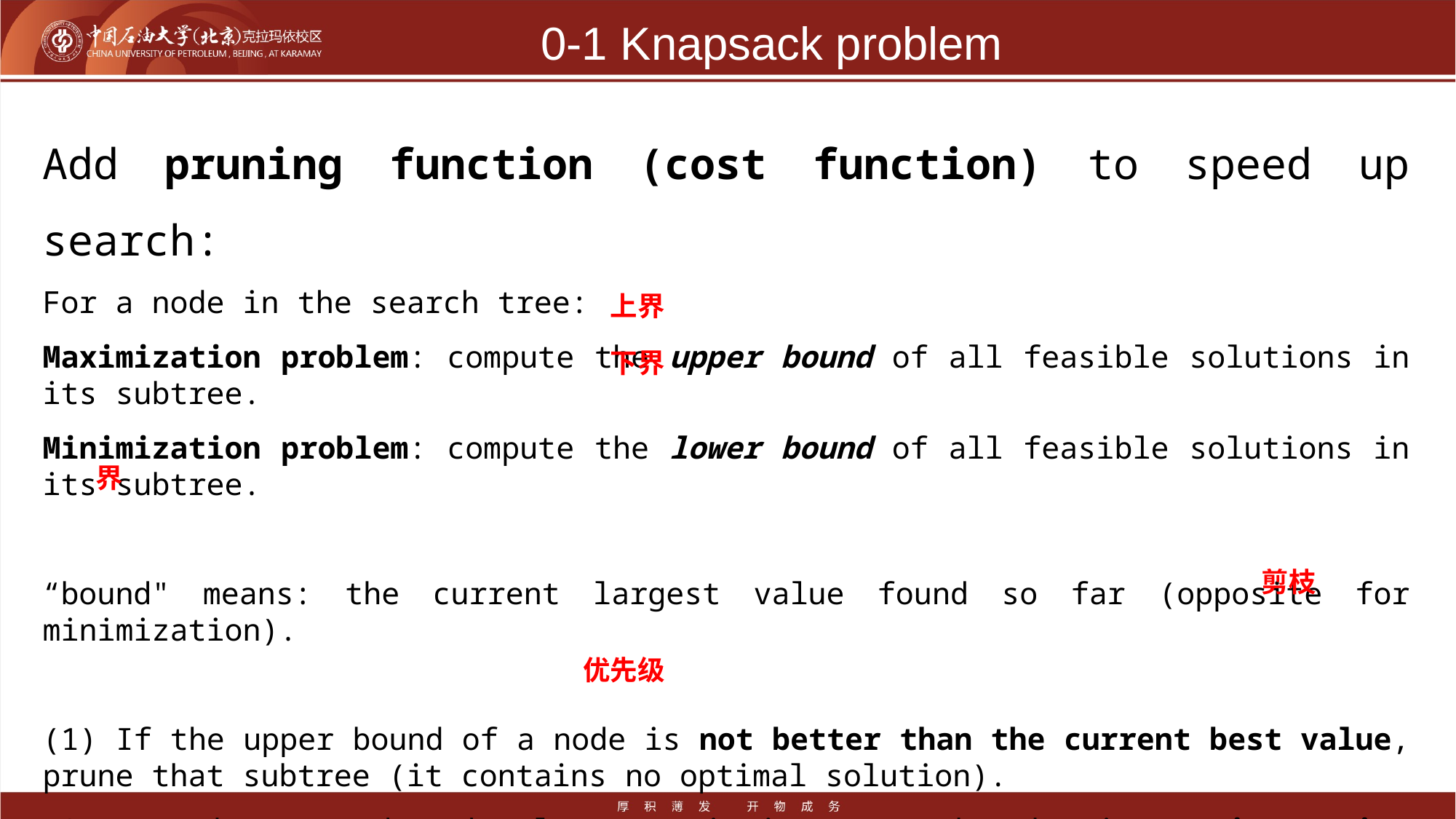

# 0-1 Knapsack problem
Add pruning function (cost function) to speed up search:
For a node in the search tree:
Maximization problem: compute the upper bound of all feasible solutions in its subtree.
Minimization problem: compute the lower bound of all feasible solutions in its subtree.

“bound" means: the current largest value found so far (opposite for minimization).

(1) If the upper bound of a node is not better than the current best value, prune that subtree (it contains no optimal solution).
(2) Use the upper bound value as priority. Expand nodes in non-increasing order of this priority.
上界
下界
界
剪枝
优先级